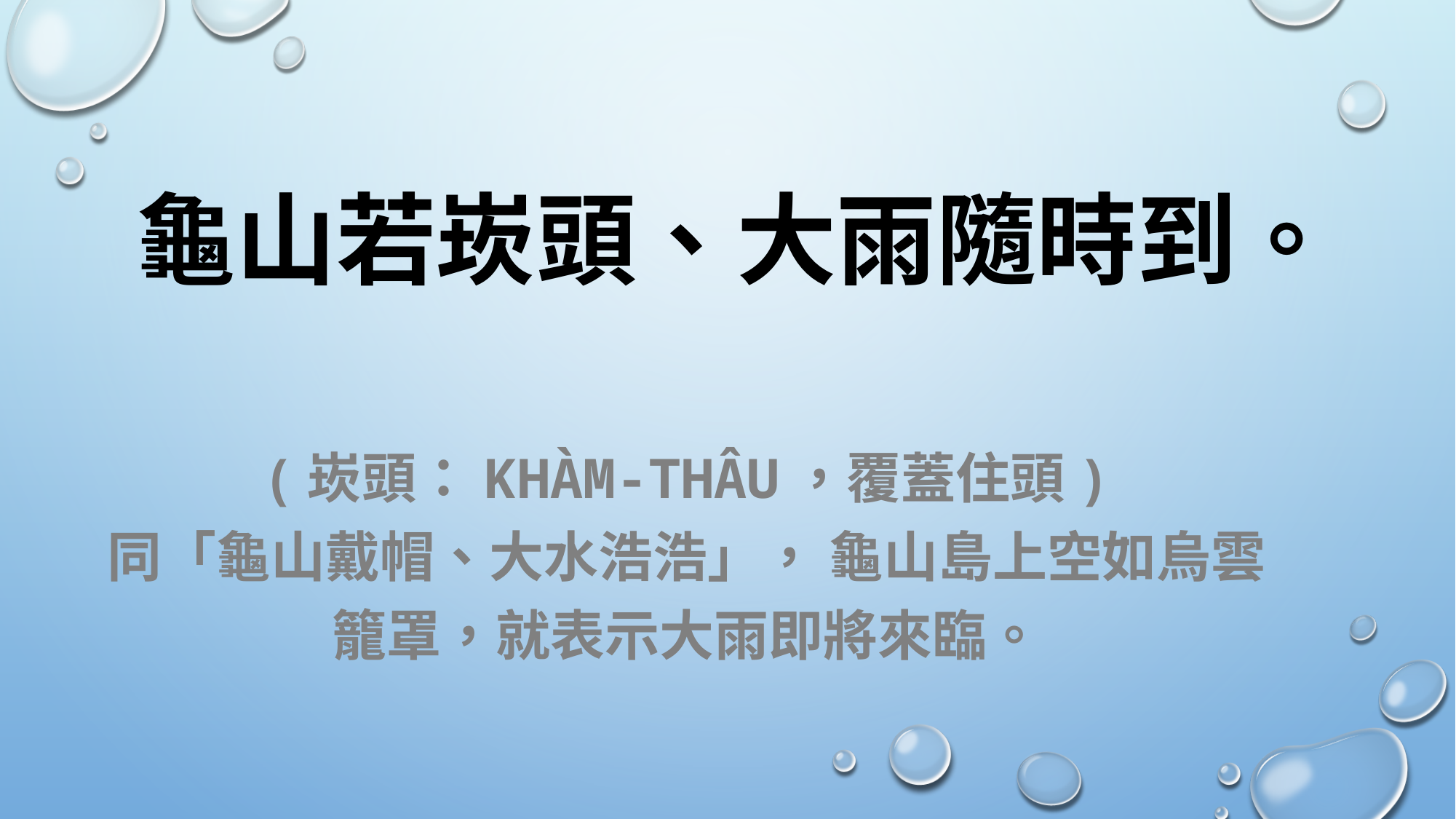

# 龜山若崁頭、大雨隨時到。
(崁頭：khàm-thâu，覆蓋住頭)
同「龜山戴帽、大水浩浩」， 龜山島上空如烏雲籠罩，就表示大雨即將來臨。